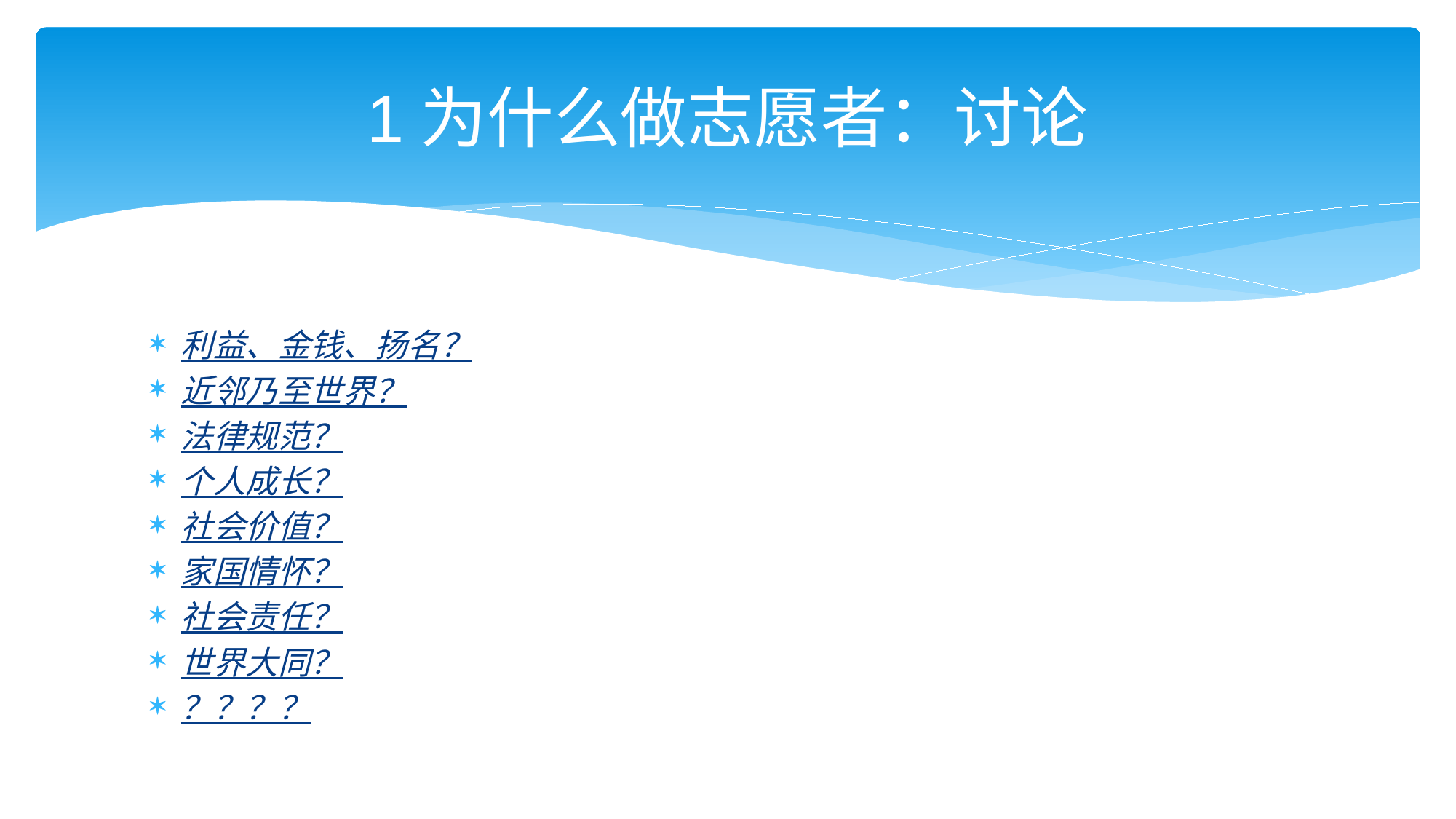

# 1为什么做志愿者：讨论
利益、金钱、扬名？
近邻乃至世界？
法律规范？
个人成长？
社会价值？
家国情怀？
社会责任？
世界大同？
？？？？